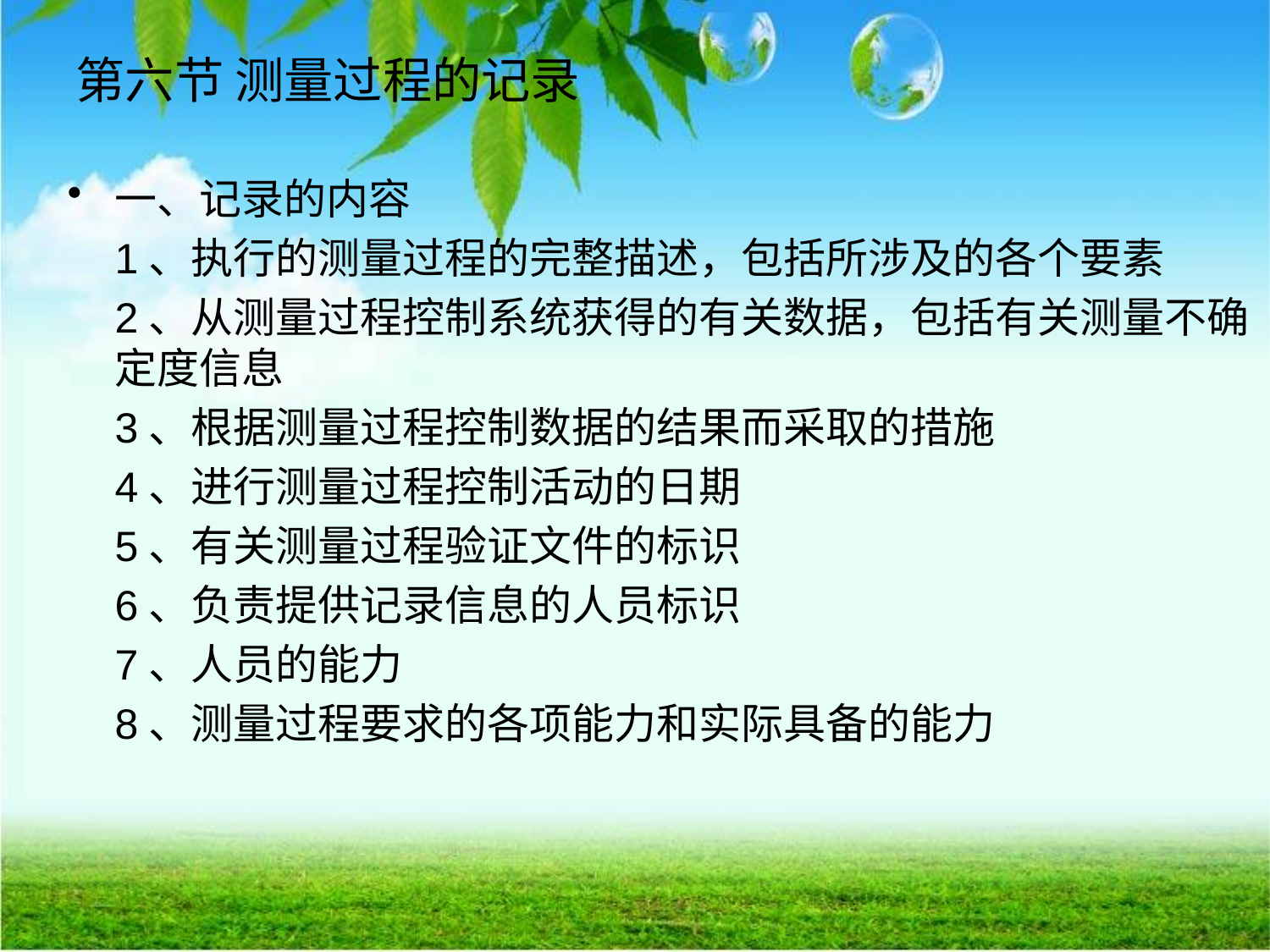

# 第六节 测量过程的记录
一、记录的内容
    1、执行的测量过程的完整描述，包括所涉及的各个要素
    2、从测量过程控制系统获得的有关数据，包括有关测量不确定度信息
    3、根据测量过程控制数据的结果而采取的措施
    4、进行测量过程控制活动的日期
    5、有关测量过程验证文件的标识
    6、负责提供记录信息的人员标识
    7、人员的能力
    8、测量过程要求的各项能力和实际具备的能力